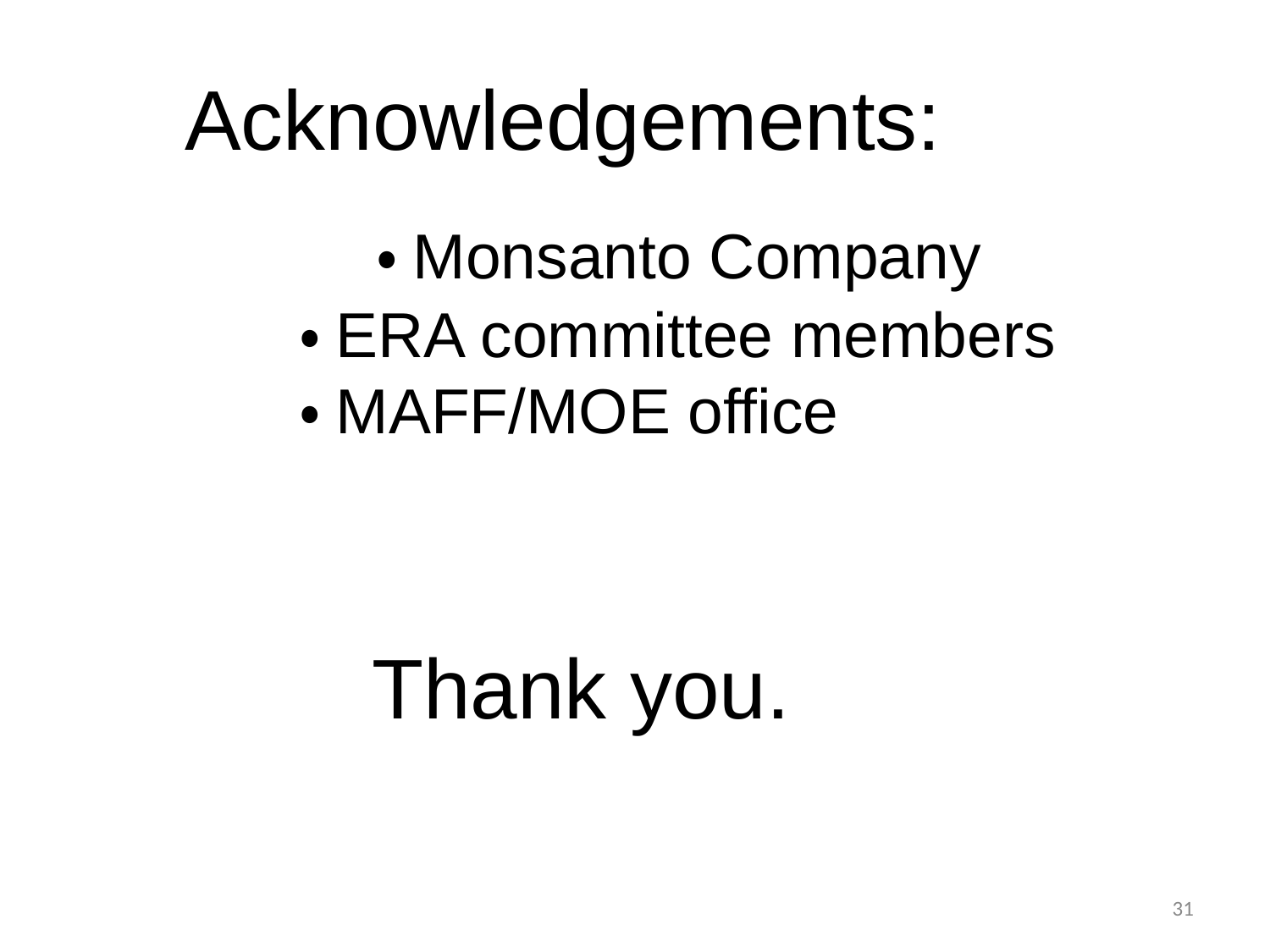

Acknowledgements:

 　　・Monsanto Company
       ・ERA committee members
       ・MAFF/MOE office

# Thank you.
31